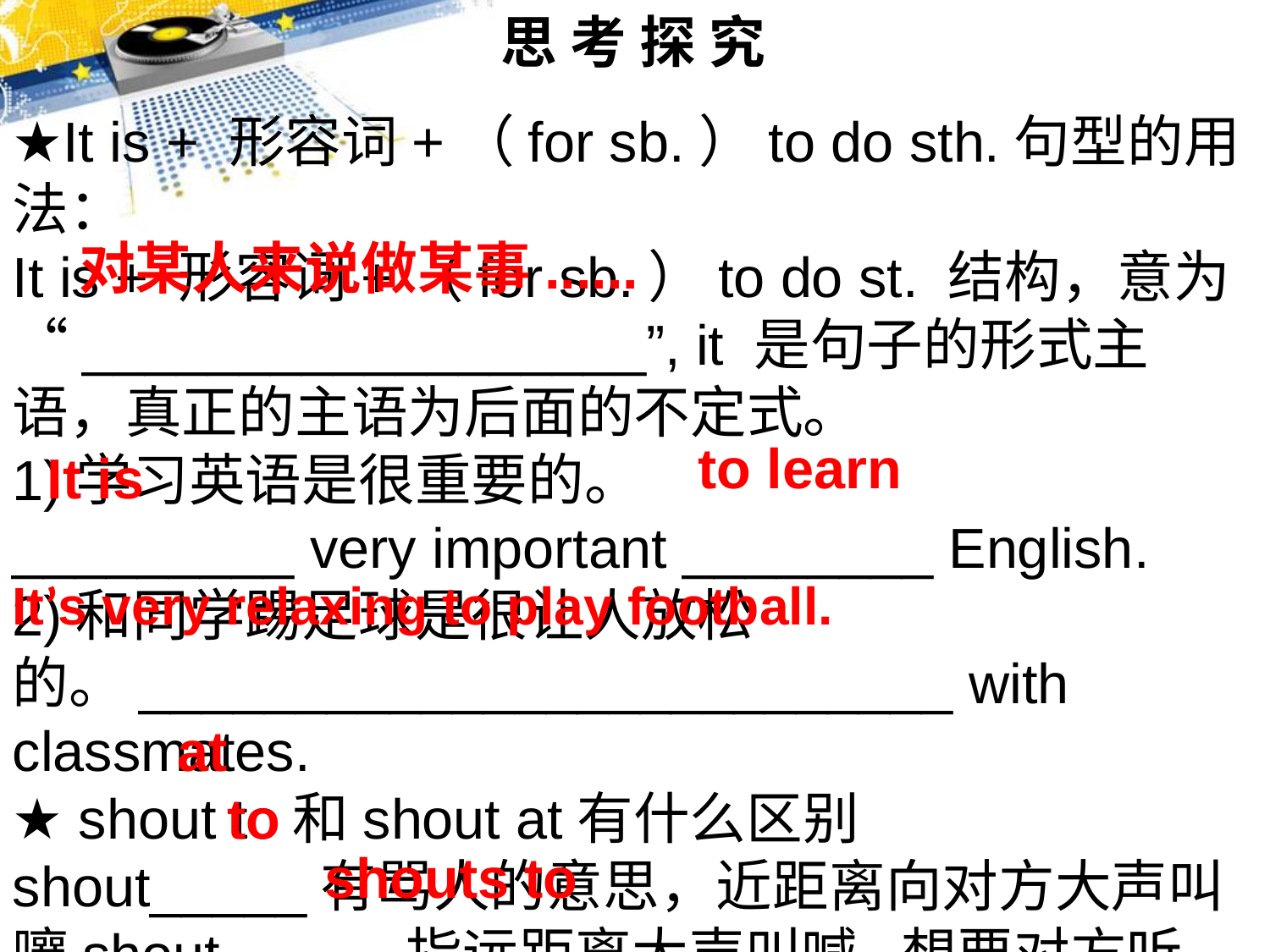

思 考 探 究
★It is + 形容词+（for sb.）to do sth.句型的用法：
It is + 形容词+（for sb.）to do st. 结构，意为“__________________”, it 是句子的形式主语，真正的主语为后面的不定式。
1)学习英语是很重要的。
_________ very important ________ English.
2)和同学踢足球是很让人放松的。__________________________ with classmates.
★ shout to和shout at有什么区别
shout_____有骂人的意思，近距离向对方大声叫嚷shout _____指远距离大声叫喊,想要对方听见。
3) The boy __________ me for help.
对某人来说做某事......
to learn
It is
It’s very relaxing to play football.
at
to
 shouts to